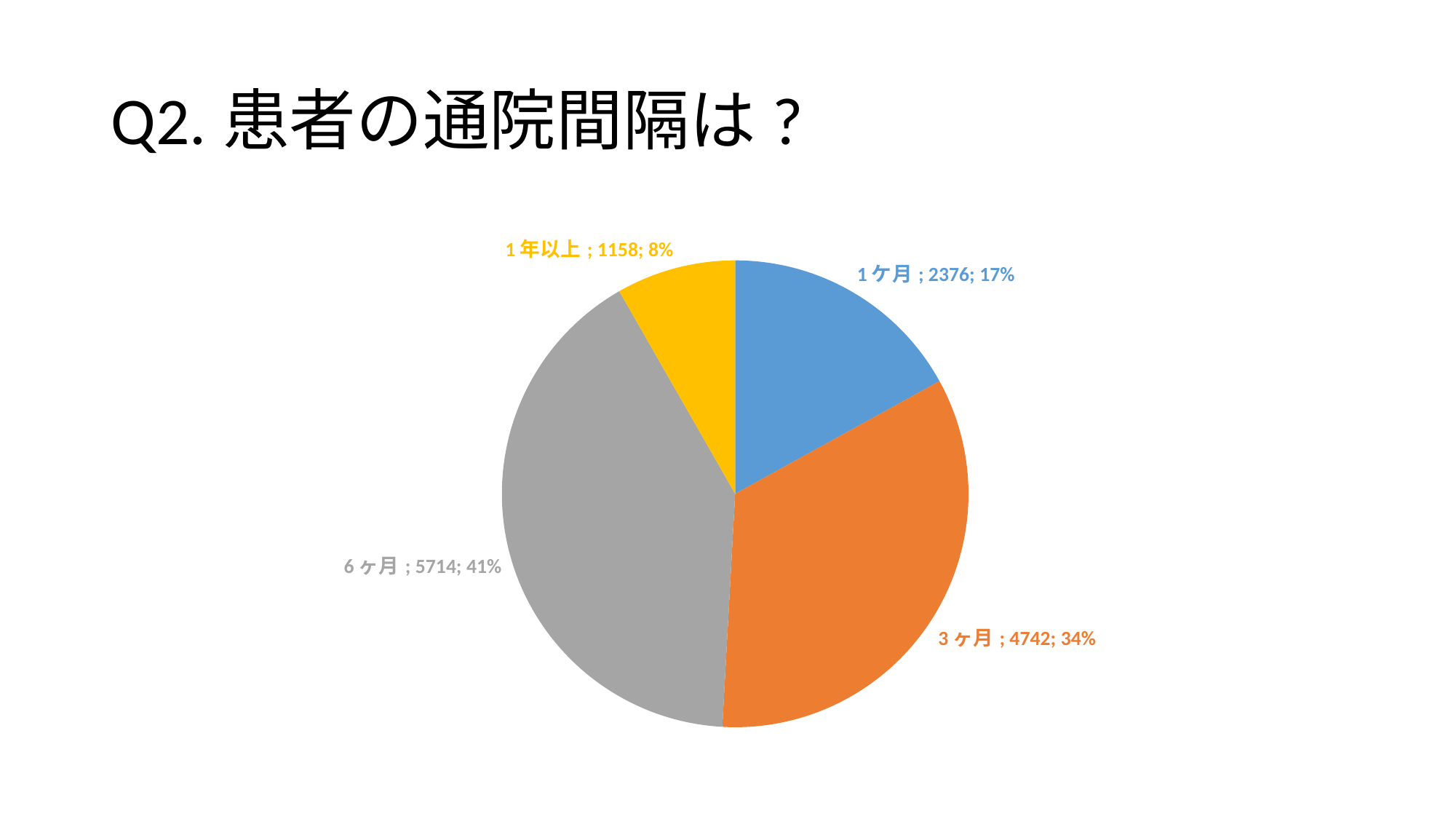

# Q2.患者の通院間隔は?

### Chart

| Category | 売上高 |
|---|---|
| 1ケ月 | 2376.0 |
| 3ヶ月 | 4742.0 |
| 6ヶ月 | 5714.0 |
| 1年以上 | 1158.0 |